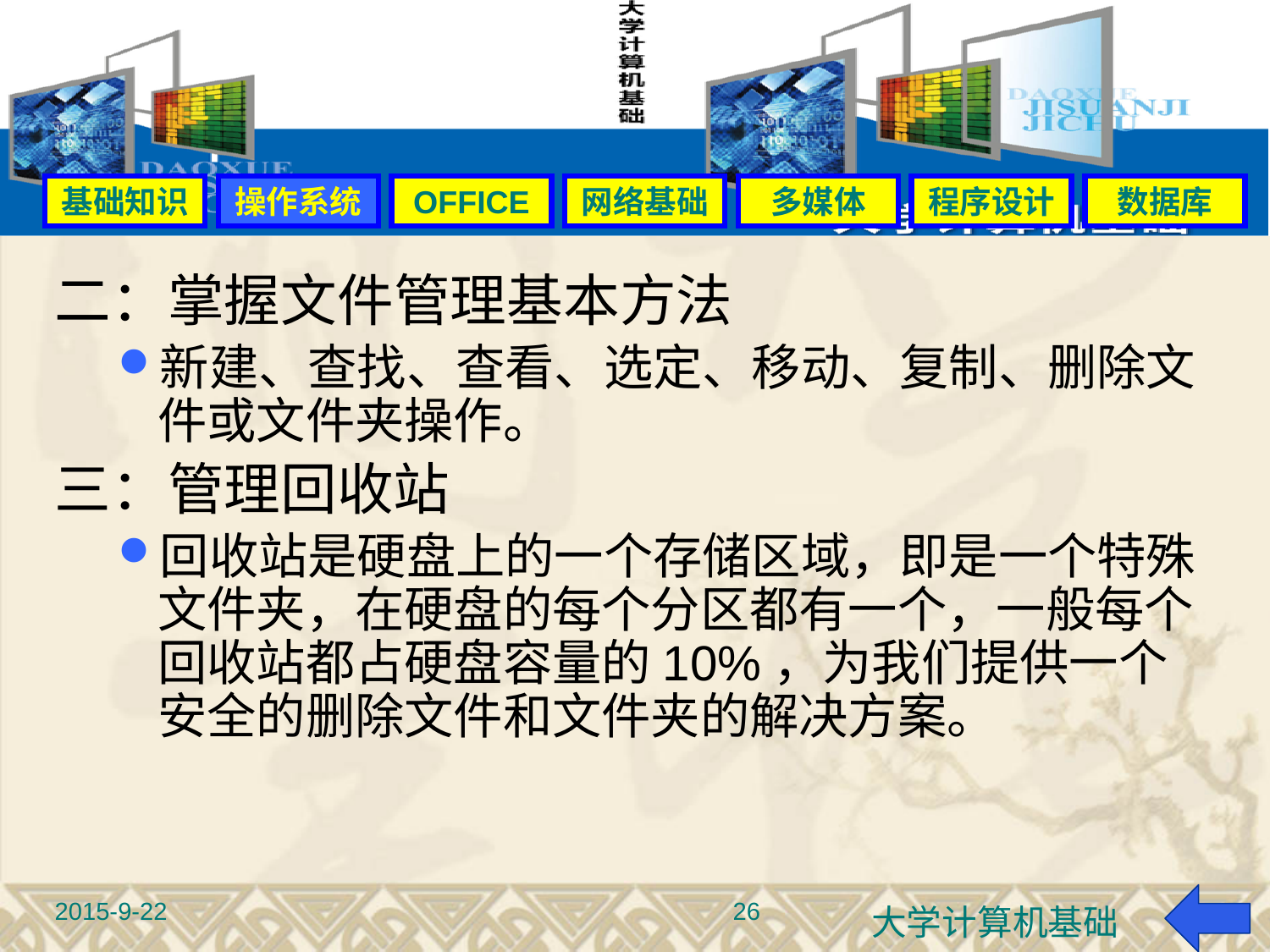

#
基础知识
操作系统
OFFICE
网络基础
多媒体
程序设计
数据库
二：掌握文件管理基本方法
新建、查找、查看、选定、移动、复制、删除文件或文件夹操作。
三：管理回收站
回收站是硬盘上的一个存储区域，即是一个特殊文件夹，在硬盘的每个分区都有一个，一般每个回收站都占硬盘容量的10%，为我们提供一个安全的删除文件和文件夹的解决方案。

2015-9-22
26